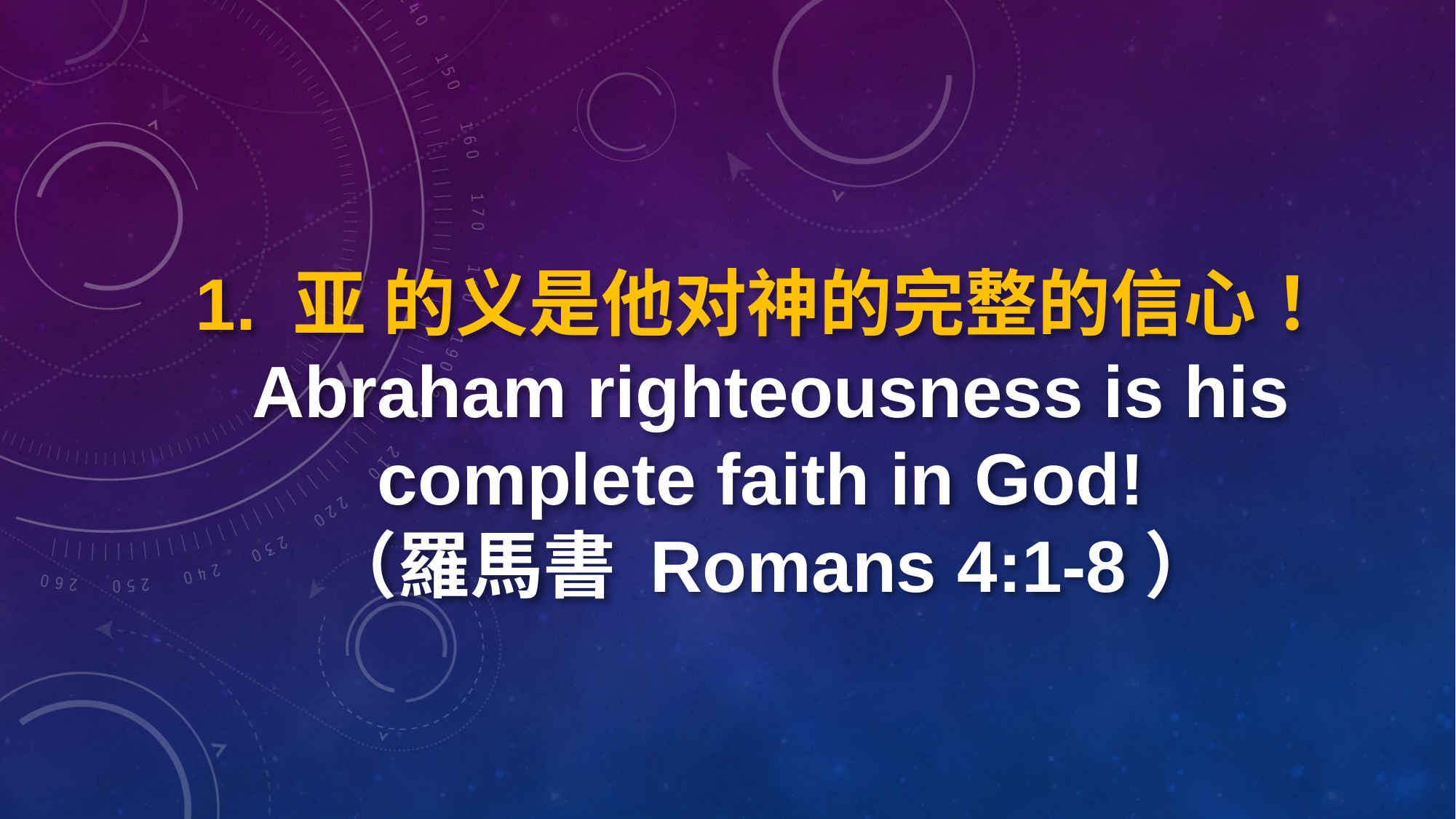

1. 亚 的义是他对神的完整的信心！Abraham righteousness is his complete faith in God!
（羅馬書 Romans 4:1-8）